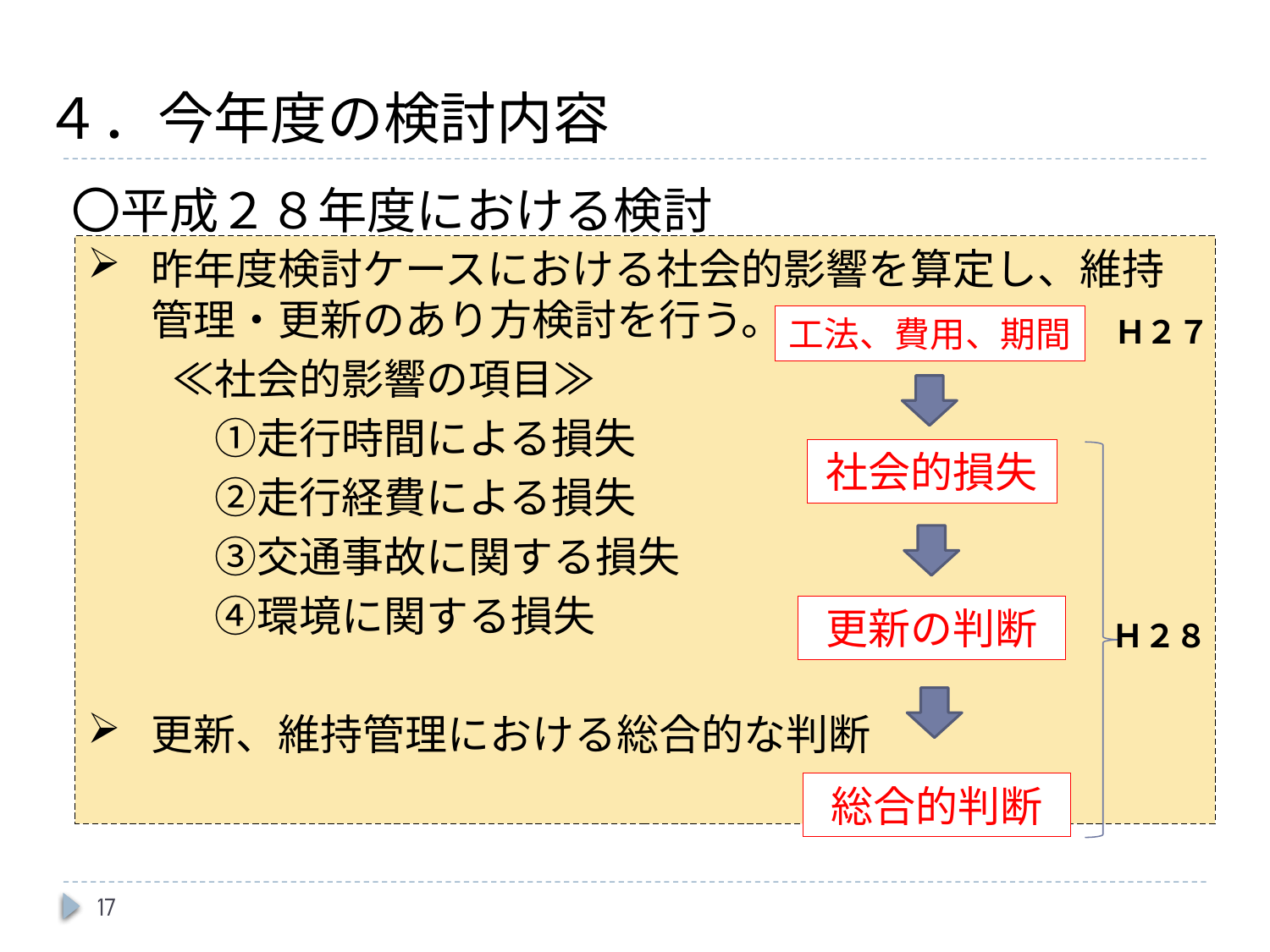

# ４．今年度の検討内容
〇平成２８年度における検討
昨年度検討ケースにおける社会的影響を算定し、維持管理・更新のあり方検討を行う。
　　≪社会的影響の項目≫
　　　①走行時間による損失
　　　②走行経費による損失
　　　③交通事故に関する損失
　　　④環境に関する損失

更新、維持管理における総合的な判断

工法、費用、期間
Ｈ２７

社会的損失

更新の判断
Ｈ２８

総合的判断
17